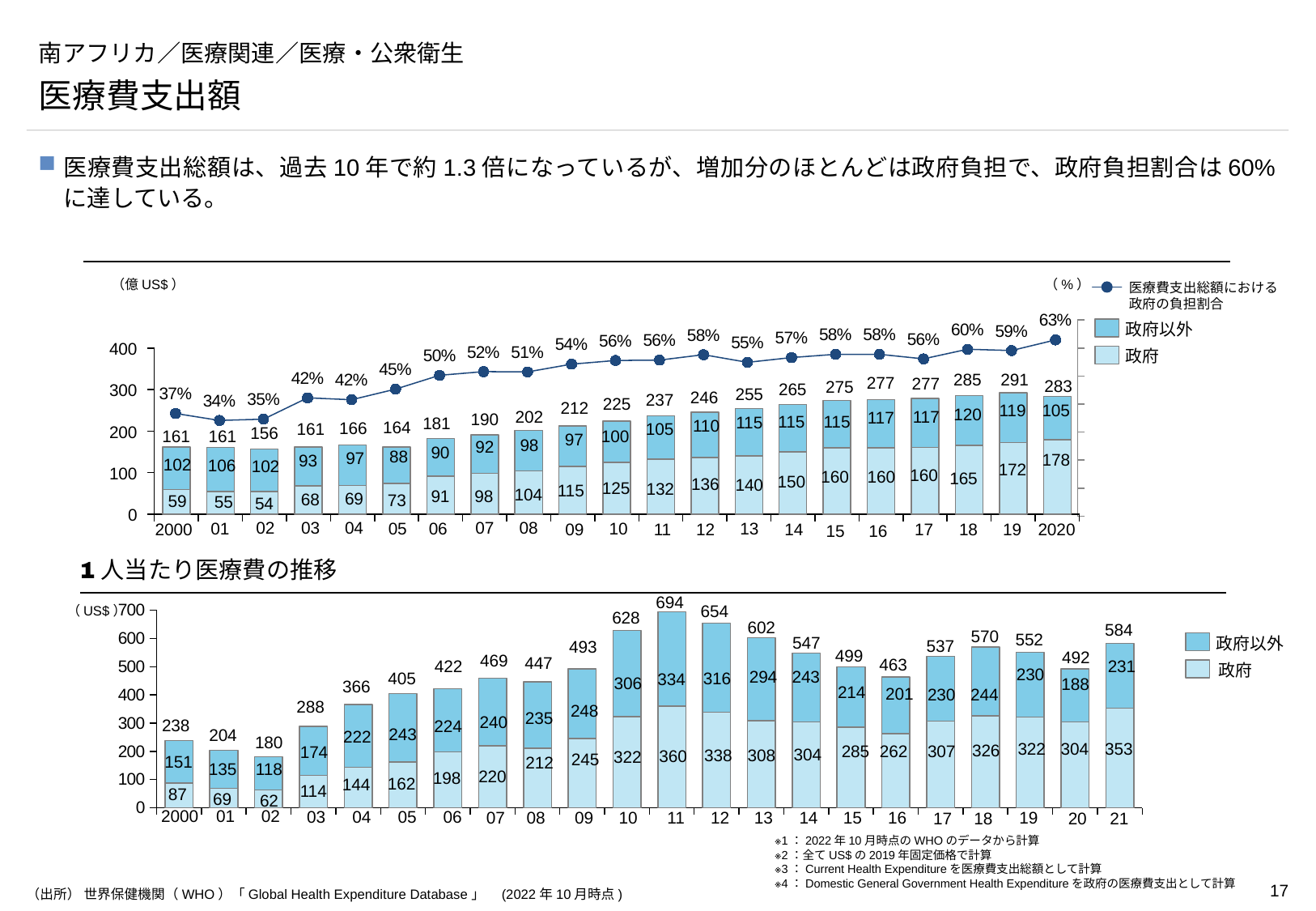

# 南アフリカ／医療関連／医療・公衆衛生
医療費支出額
医療費支出総額は、過去10年で約1.3倍になっているが、増加分のほとんどは政府負担で、政府負担割合は60%に達している。
（億US$）
（%）
医療費支出総額における
政府の負担割合

### Chart

| Category |  |
|---|---|
| 2000 | 0.3664596273291925 |
| 2001 | 0.3416149068322981 |
| 2002 | 0.3461538461538462 |
| 2003 | 0.42236024844720493 |
| 2004 | 0.41566265060240964 |
| 2005 | 0.45341614906832295 |
| 2006 | 0.5027624309392265 |
| 2007 | 0.5157894736842106 |
| 2008 | 0.5148514851485149 |
| 2009 | 0.5424528301886793 |
| 2010 | 0.5555555555555556 |
| 2011 | 0.5569620253164557 |
| 2012 | 0.5762711864406779 |
| 2013 | 0.5490196078431373 |
| 2014 | 0.5660377358490566 |
| 2015 | 0.5776173285198556 |
| 2016 | 0.5776173285198556 |
| 2017 | 0.5614035087719298 |
| 2018 | 0.5956678700361011 |
| 2019 | 0.5910652920962198 |
| 2020 | 0.6289752650176679 |
政府以外

### Chart

| Category |  |  |
|---|---|---|
400
政府

291
285
277
277
283
275
265
300
255
246
237
225
212
119
105
120
117
202
117
190
115
115
115
181
110
164
166
161
105
200
156
161
161
100
97
98
92
90
88
97
178
93
102
106
102
172
100
160
160
160
165
150
136
140
125
132
115
104
91
98
69
68
73
59
55
54
0
02
03
04
07
08
01
06
10
13
05
2000
09
12
11
19
2020
14
17
18
15
16
1人当たり医療費の推移
694

### Chart

| Category |  |  |
|---|---|---|
654
（US$）
628
602
584
570
552
547

政府以外
537
493
499
492
469
447
463
231
422
政府

230
294
243
316
405
334
306
188
366
214
201
244
230
288
248
235
240
238
224
243
204
222
180
322
304
353
326
285
262
307
174
304
308
338
360
322
245
151
212
135
118
220
198
162
144
114
87
69
62
2000
01
02
06
03
04
05
07
10
08
11
12
13
14
15
19
09
16
17
18
20
21
※1：2022年10月時点のWHOのデータから計算
※2：全てUS$の2019年固定価格で計算
※3：Current Health Expenditureを医療費支出総額として計算
※4：Domestic General Government Health Expenditureを政府の医療費支出として計算
（出所） 世界保健機関（WHO）「Global Health Expenditure Database」　(2022年10月時点)